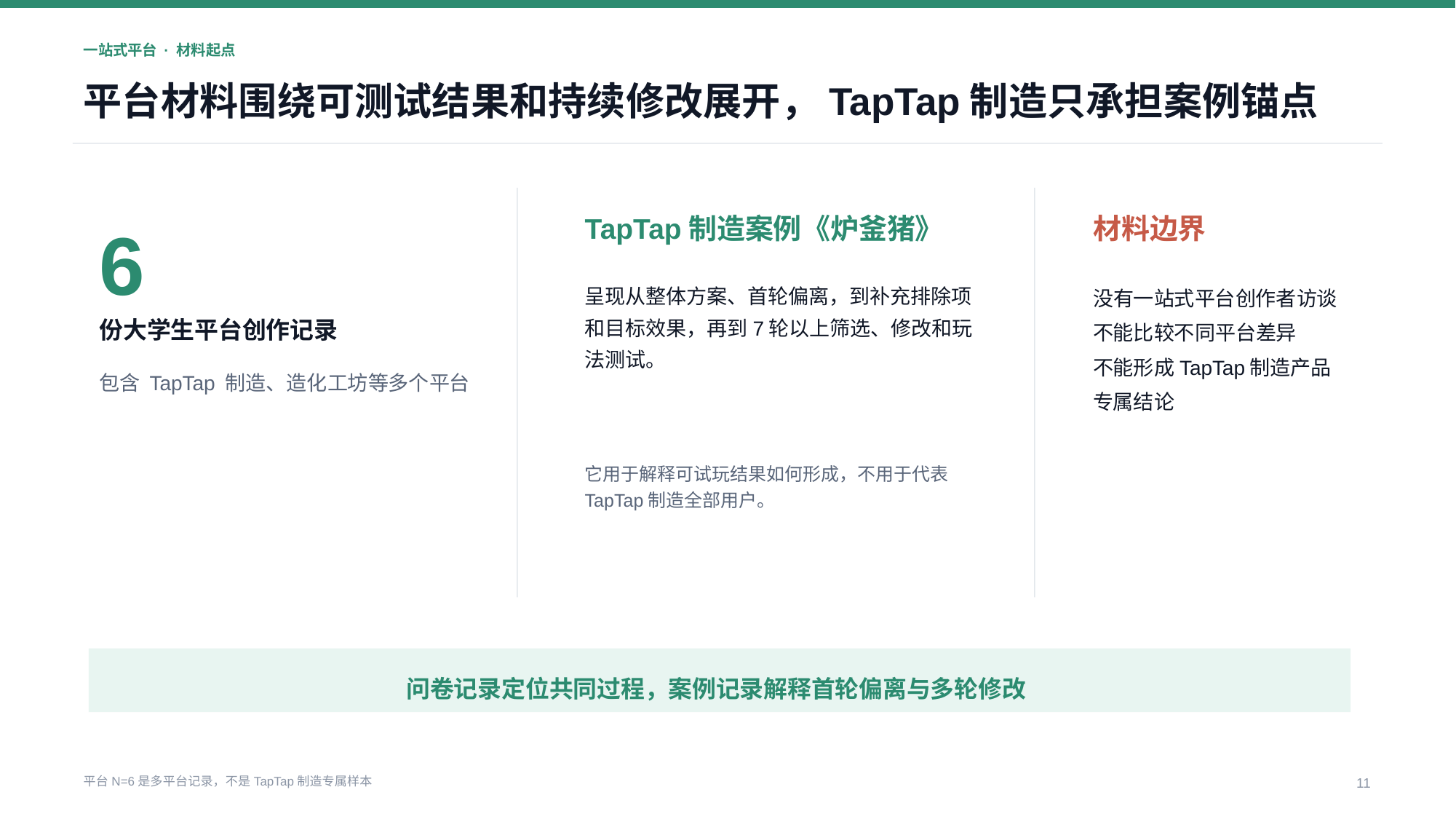

一站式平台 · 材料起点
平台材料围绕可测试结果和持续修改展开，TapTap制造只承担案例锚点

6
TapTap制造案例《炉釜猪》
材料边界
呈现从整体方案、首轮偏离，到补充排除项和目标效果，再到7轮以上筛选、修改和玩法测试。
没有一站式平台创作者访谈
不能比较不同平台差异
不能形成TapTap制造产品专属结论
份大学生平台创作记录
包含 TapTap 制造、造化工坊等多个平台
它用于解释可试玩结果如何形成，不用于代表TapTap制造全部用户。

问卷记录定位共同过程，案例记录解释首轮偏离与多轮修改
平台N=6是多平台记录，不是TapTap制造专属样本
11